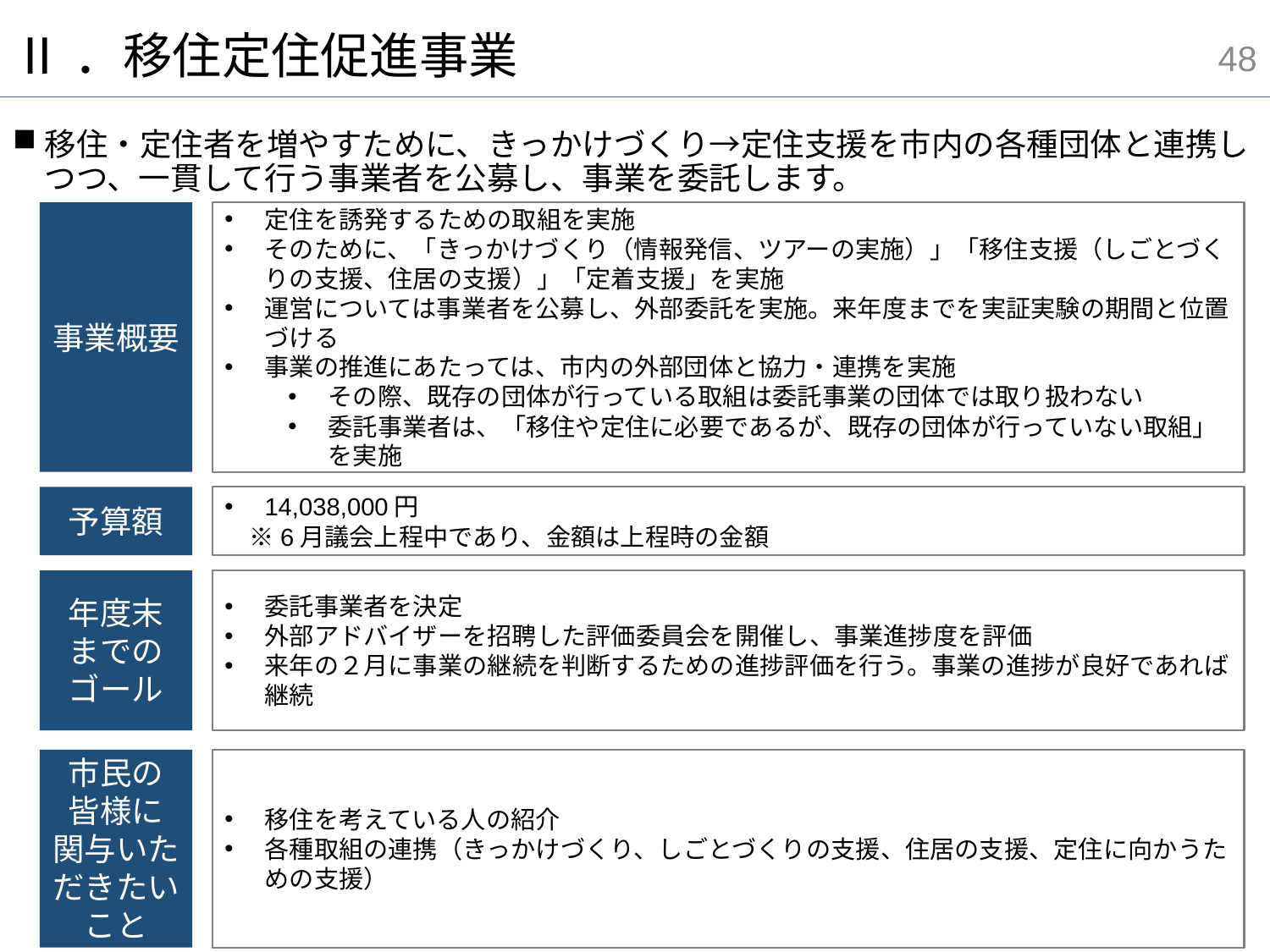

48
# Ⅱ．移住定住促進事業
移住・定住者を増やすために、きっかけづくり→定住支援を市内の各種団体と連携しつつ、一貫して行う事業者を公募し、事業を委託します。
定住を誘発するための取組を実施
そのために、「きっかけづくり（情報発信、ツアーの実施）」「移住支援（しごとづくりの支援、住居の支援）」「定着支援」を実施
運営については事業者を公募し、外部委託を実施。来年度までを実証実験の期間と位置づける
事業の推進にあたっては、市内の外部団体と協力・連携を実施
その際、既存の団体が行っている取組は委託事業の団体では取り扱わない
委託事業者は、「移住や定住に必要であるが、既存の団体が行っていない取組」を実施
事業概要
予算額
14,038,000円
　※6月議会上程中であり、金額は上程時の金額
年度末
までの
ゴール
委託事業者を決定
外部アドバイザーを招聘した評価委員会を開催し、事業進捗度を評価
来年の２月に事業の継続を判断するための進捗評価を行う。事業の進捗が良好であれば継続
市民の
皆様に
関与いただきたいこと
移住を考えている人の紹介
各種取組の連携（きっかけづくり、しごとづくりの支援、住居の支援、定住に向かうための支援）